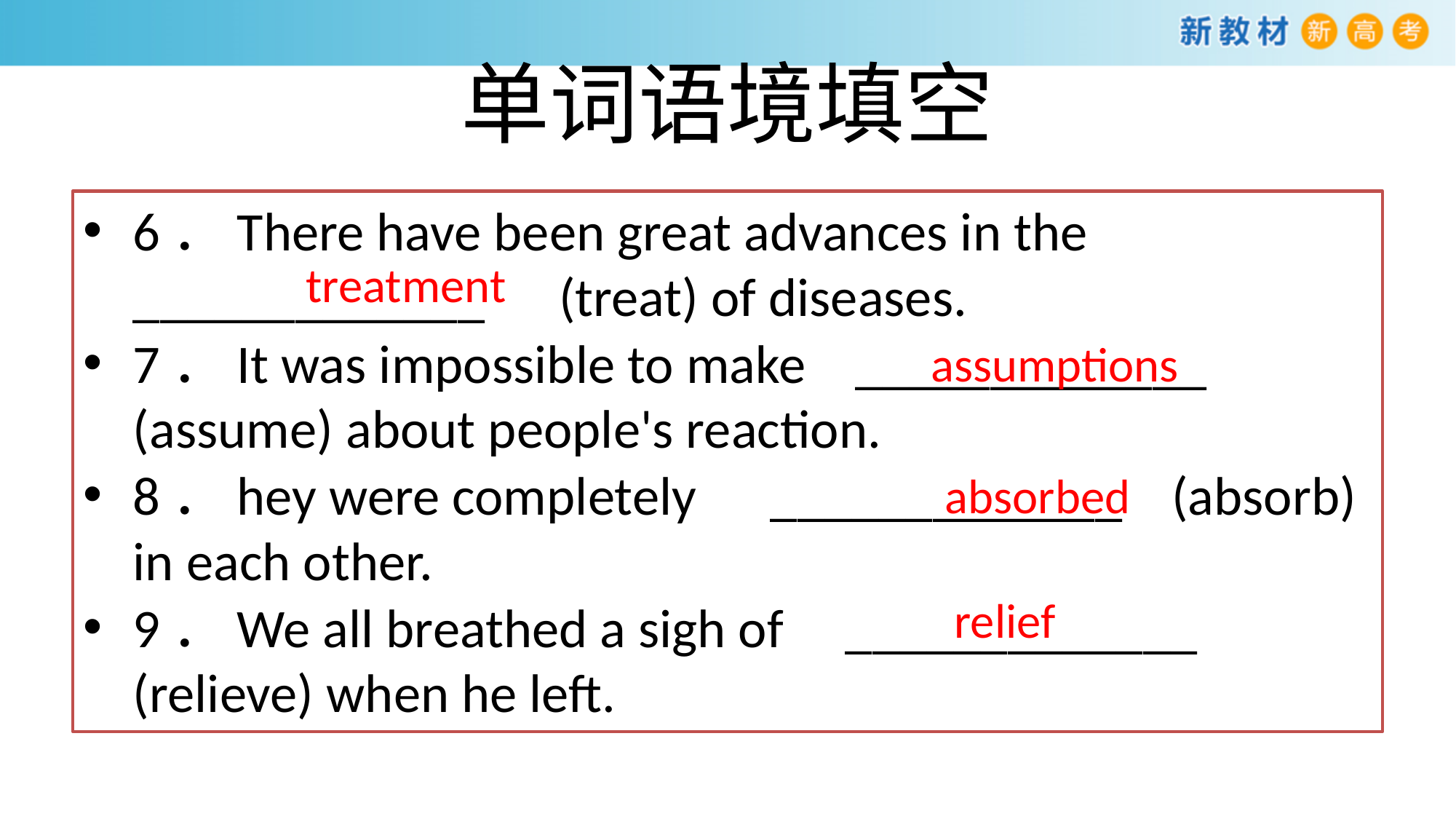

# 单词语境填空
6．There have been great advances in the    _____________      (treat) of diseases.
7．It was impossible to make    _____________      (assume) about people's reaction.
8．hey were completely      _____________    (absorb) in each other.
9．We all breathed a sigh of     _____________     (relieve) when he left.

treatment
assumptions
absorbed
relief